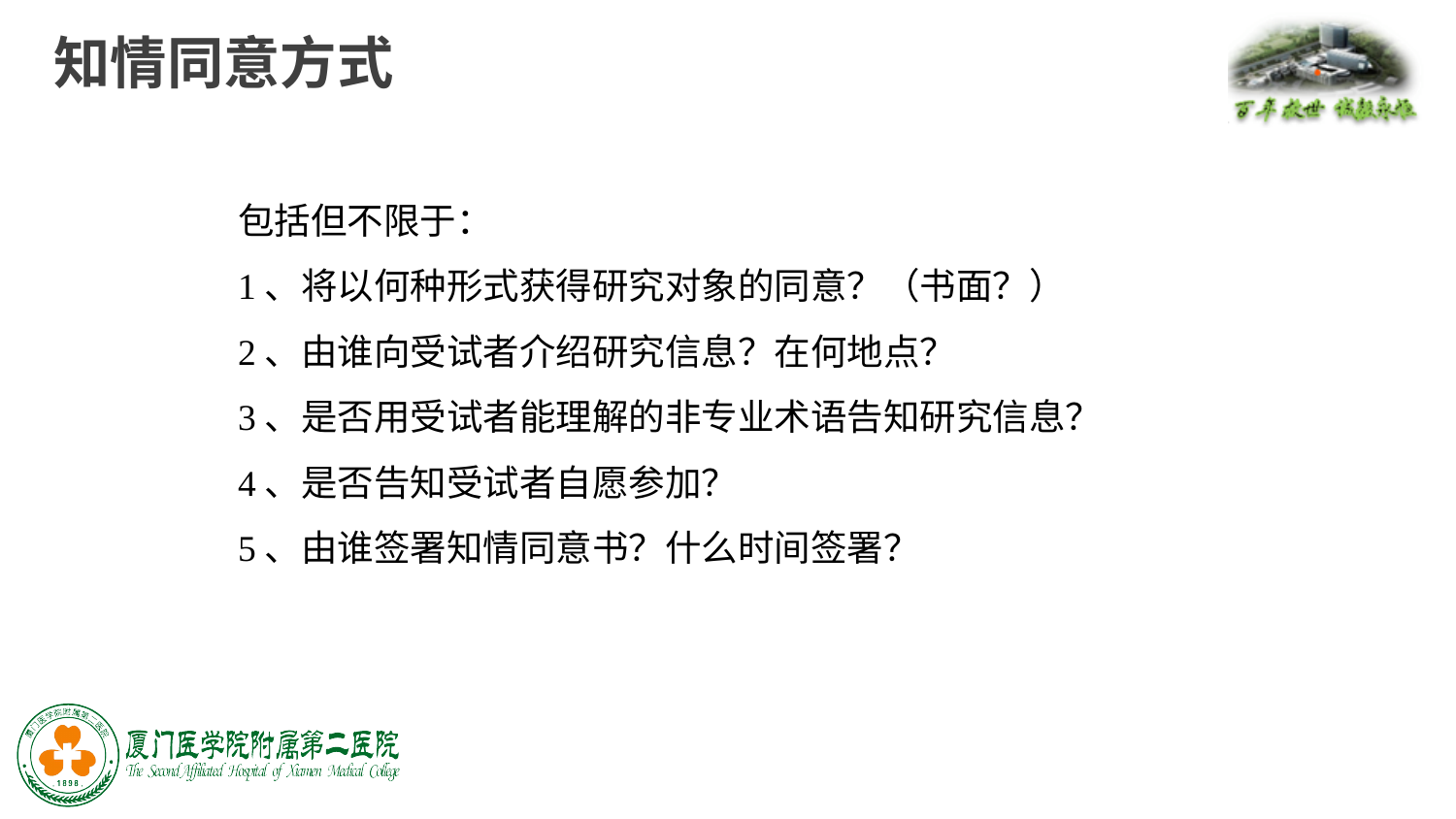

知情同意方式
包括但不限于：
1、将以何种形式获得研究对象的同意？（书面？）
2、由谁向受试者介绍研究信息？在何地点？
3、是否用受试者能理解的非专业术语告知研究信息？
4、是否告知受试者自愿参加？
5、由谁签署知情同意书？什么时间签署？